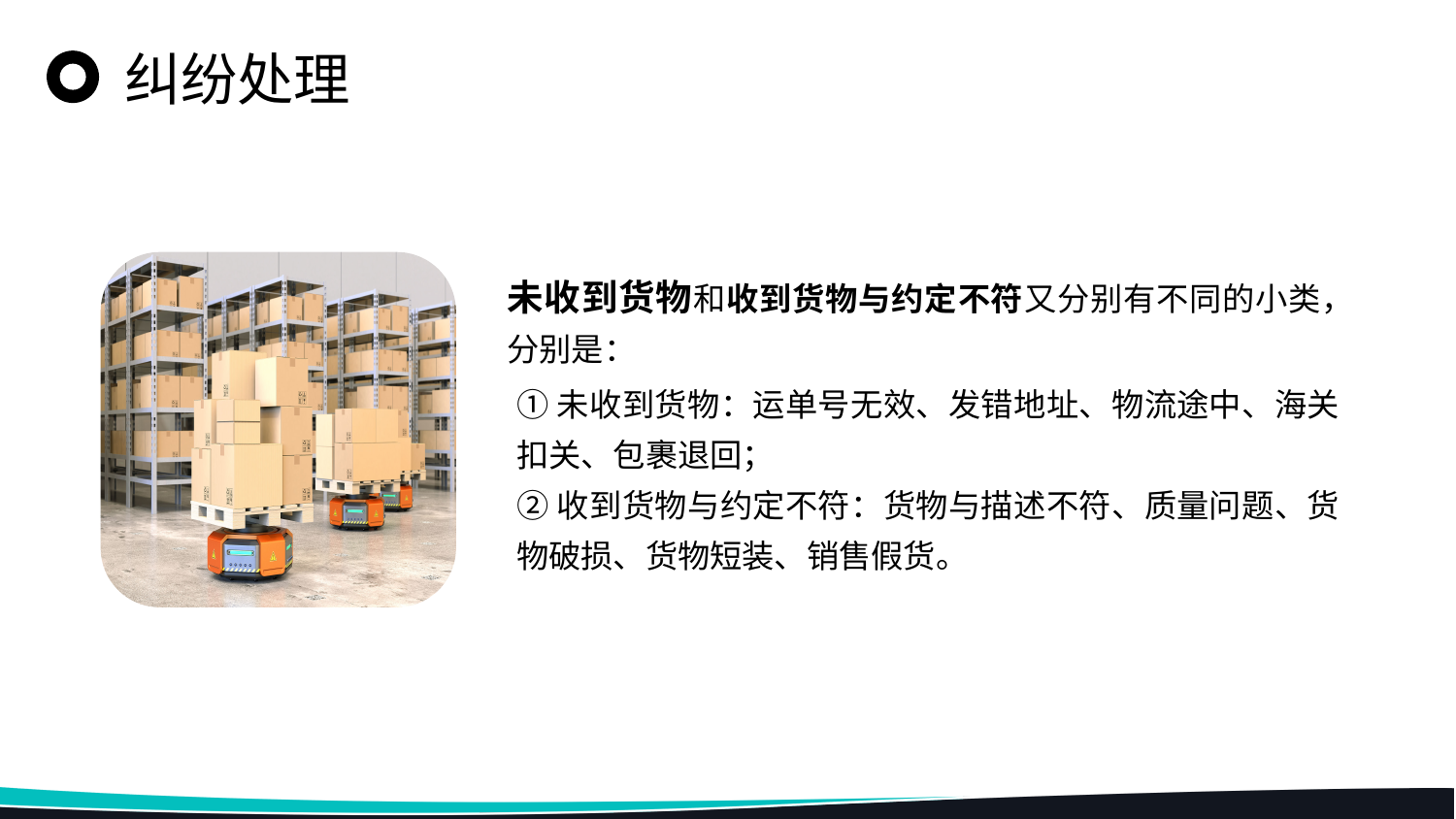

纠纷处理

未收到货物和收到货物与约定不符又分别有不同的小类，分别是：
①未收到货物：运单号无效、发错地址、物流途中、海关扣关、包裹退回；
②收到货物与约定不符：货物与描述不符、质量问题、货物破损、货物短装、销售假货。